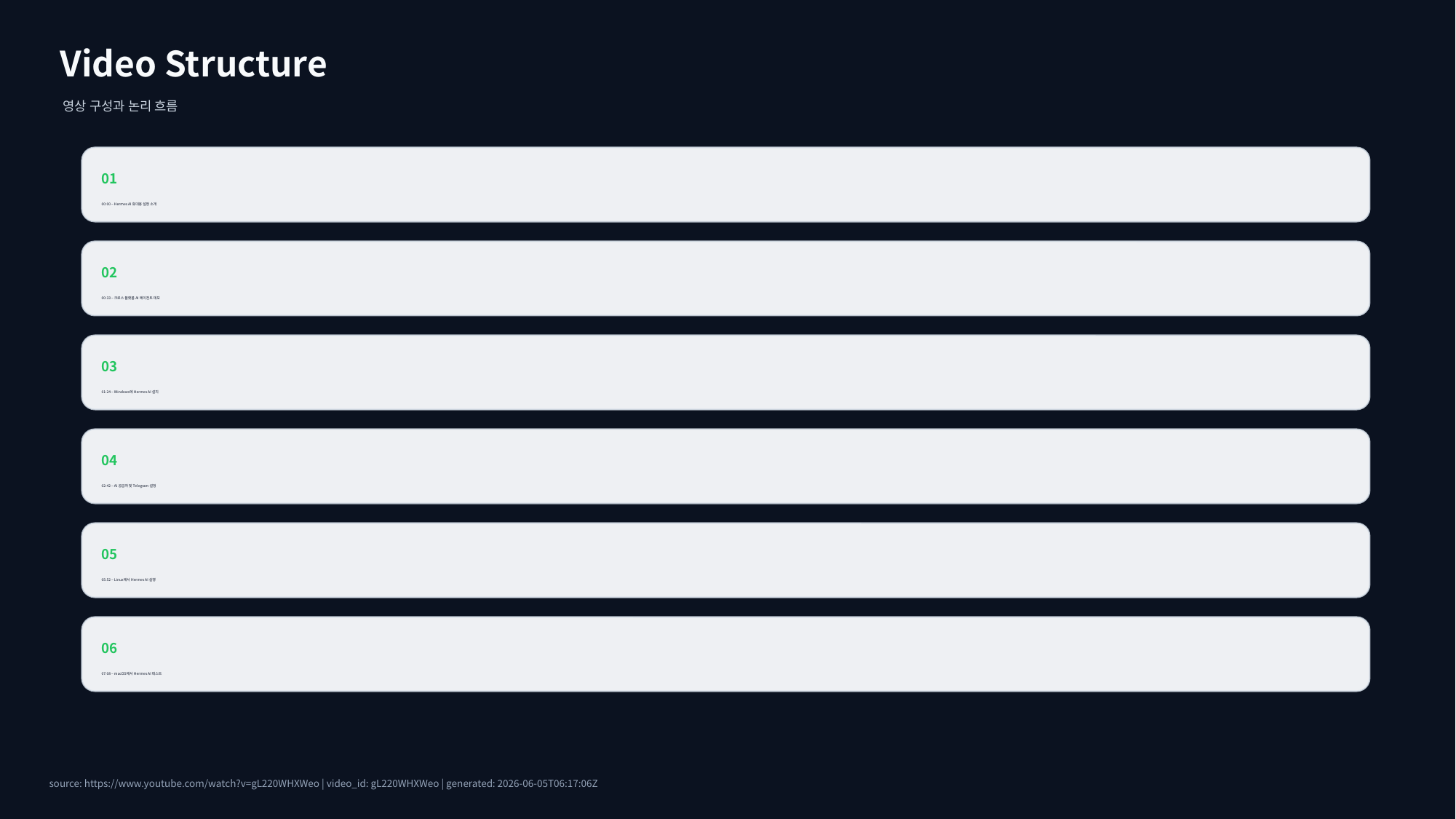

Video Structure
영상 구성과 논리 흐름

01
00:00 – Hermes AI 휴대용 설정 소개

02
00:33 – 크로스 플랫폼 AI 에이전트 데모

03
01:24 – Windows에 Hermes AI 설치

04
02:42 – AI 공급자 및 Telegram 설정

05
05:52 – Linux에서 Hermes AI 실행

06
07:08 – macOS에서 Hermes AI 테스트
source: https://www.youtube.com/watch?v=gL220WHXWeo | video_id: gL220WHXWeo | generated: 2026-06-05T06:17:06Z